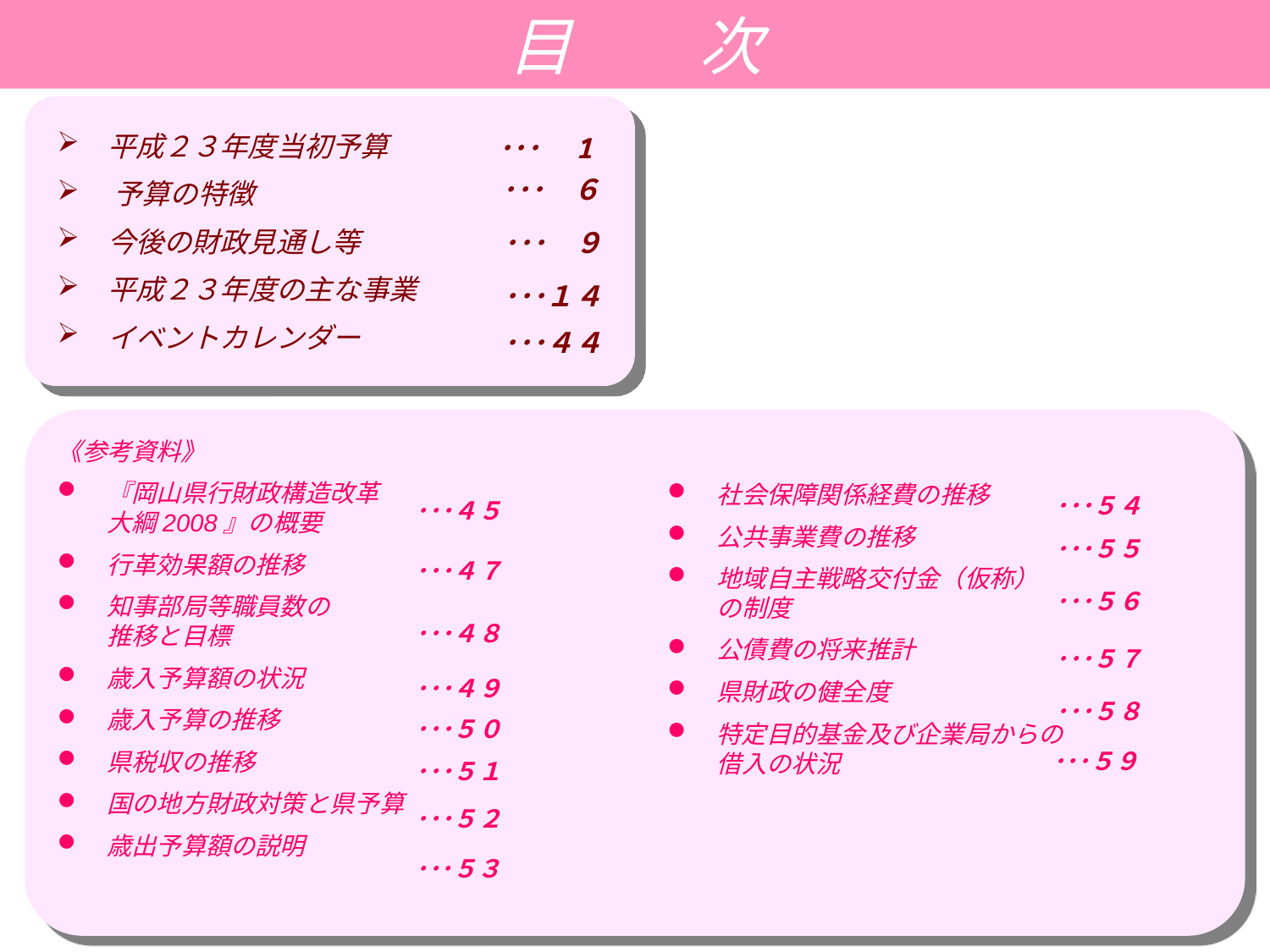

目　　次

　平成２３年度当初予算
　 予算の特徴
　今後の財政見通し等
　平成２３年度の主な事業
　イベントカレンダー
･･･　1
･･･　６
･･･　９
･･･１４
･･･４４

《参考資料》
　『岡山県行財政構造改革
　　大綱2008』の概要
　行革効果額の推移
　知事部局等職員数の
　　推移と目標
　歳入予算額の状況
　歳入予算の推移
　県税収の推移
　国の地方財政対策と県予算
　歳出予算額の説明

　社会保障関係経費の推移
　公共事業費の推移
　地域自主戦略交付金（仮称）
　　の制度
　公債費の将来推計
　県財政の健全度
　特定目的基金及び企業局からの
　　借入の状況
･･･５４
･･･４５
･･･５５
･･･４７
･･･５６
･･･４８
･･･５７
･･･４９
･･･５８
･･･５０
･･･５９
･･･５１
･･･５２
･･･５３